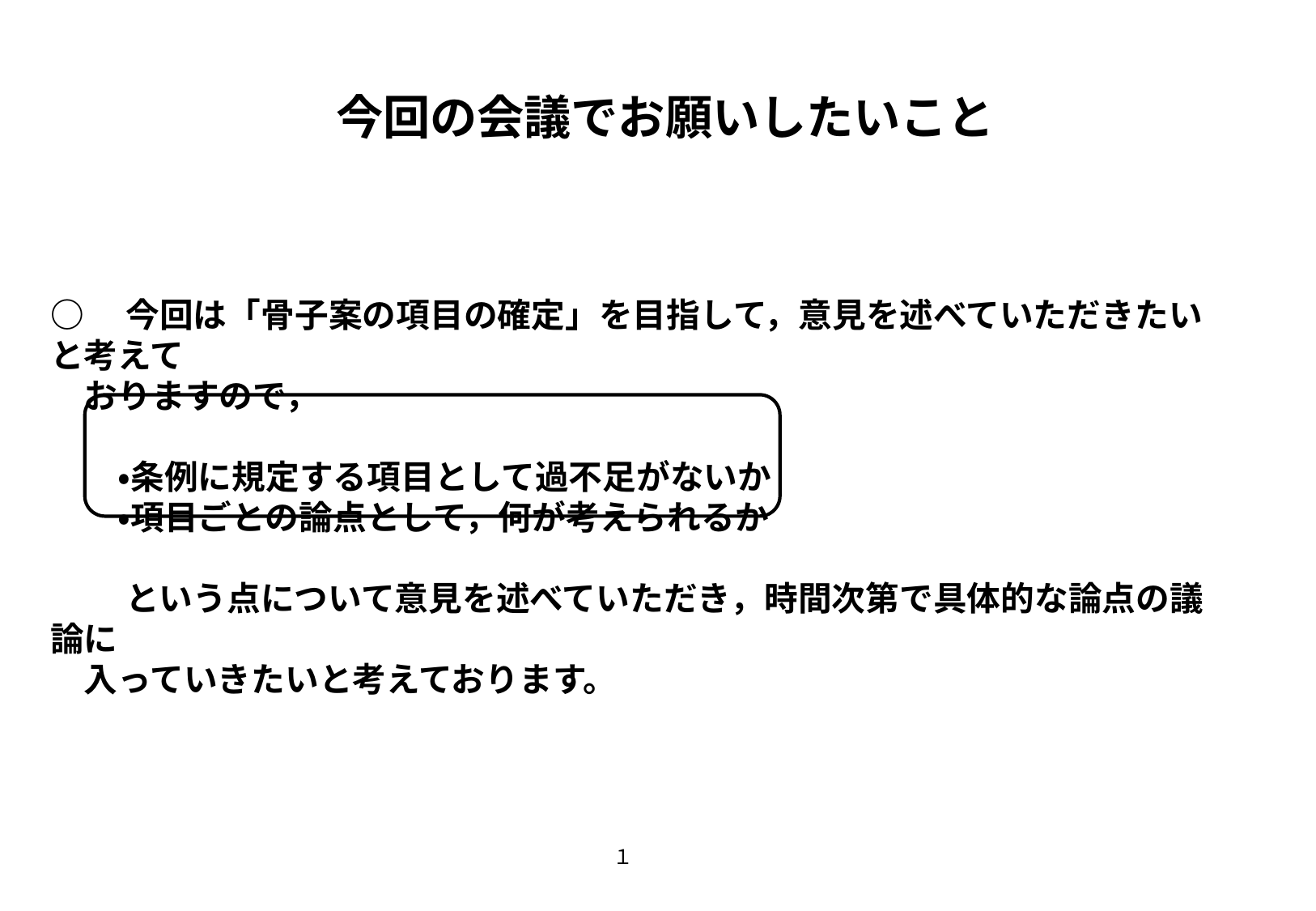

今回の会議でお願いしたいこと
○　今回は「骨子案の項目の確定」を目指して，意見を述べていただきたいと考えて
　おりますので，

　　・条例に規定する項目として過不足がないか
　　・項目ごとの論点として，何が考えられるか

　　 という点について意見を述べていただき，時間次第で具体的な論点の議論に
　入っていきたいと考えております。

１